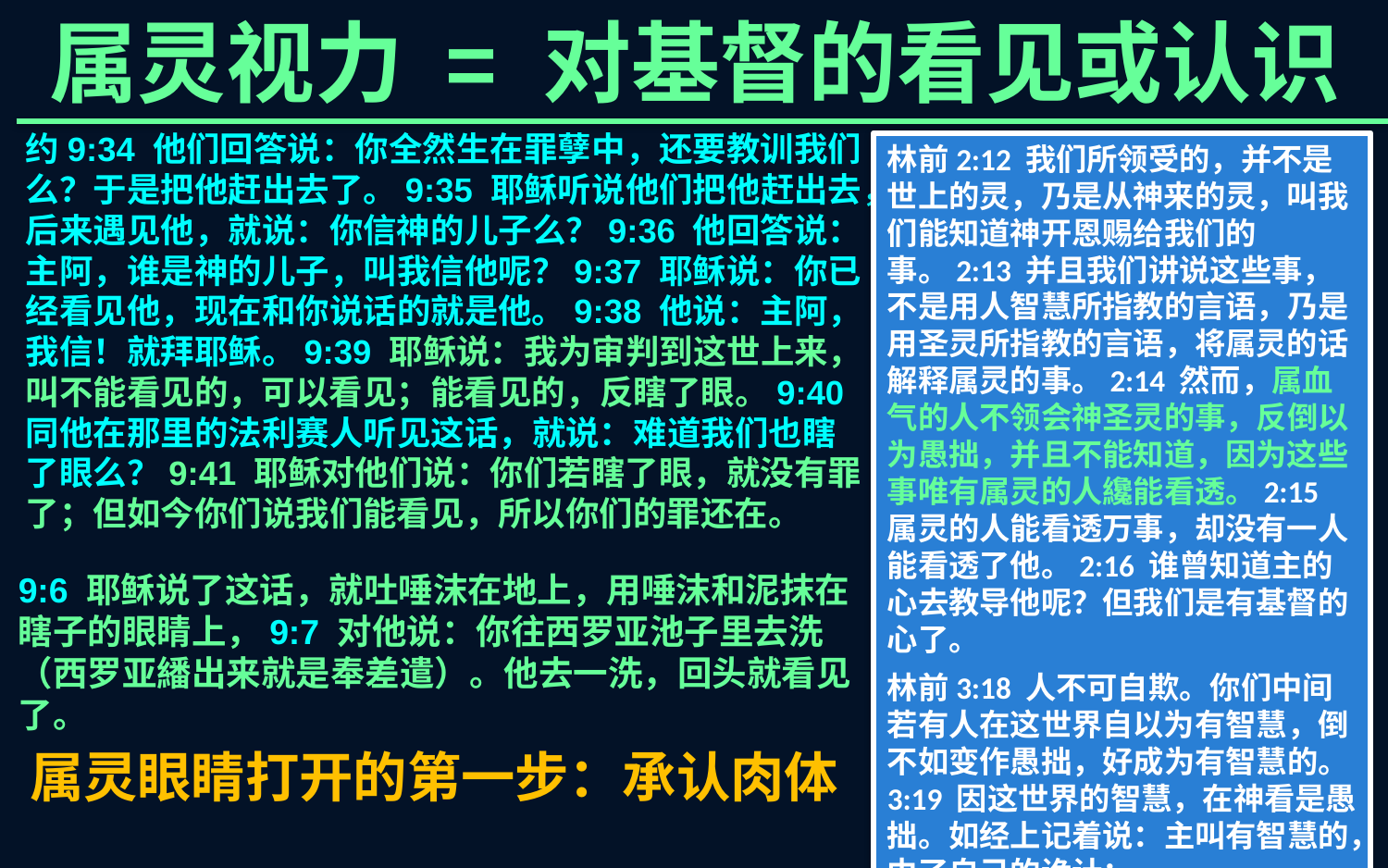

属灵视力 = 对基督的看见或认识
约9:34 他们回答说：你全然生在罪孽中，还要教训我们么？于是把他赶出去了。9:35 耶稣听说他们把他赶出去，后来遇见他，就说：你信神的儿子么？9:36 他回答说：主阿，谁是神的儿子，叫我信他呢？9:37 耶稣说：你已经看见他，现在和你说话的就是他。9:38 他说：主阿，我信！就拜耶稣。9:39 耶稣说：我为审判到这世上来，叫不能看见的，可以看见；能看见的，反瞎了眼。9:40 同他在那里的法利赛人听见这话，就说：难道我们也瞎了眼么？9:41 耶稣对他们说：你们若瞎了眼，就没有罪了；但如今你们说我们能看见，所以你们的罪还在。
林前2:12 我们所领受的，并不是世上的灵，乃是从神来的灵，叫我们能知道神开恩赐给我们的事。2:13 并且我们讲说这些事，不是用人智慧所指教的言语，乃是用圣灵所指教的言语，将属灵的话解释属灵的事。2:14 然而，属血气的人不领会神圣灵的事，反倒以为愚拙，并且不能知道，因为这些事唯有属灵的人纔能看透。2:15 属灵的人能看透万事，却没有一人能看透了他。2:16 谁曾知道主的心去教导他呢？但我们是有基督的心了。
林前3:18 人不可自欺。你们中间若有人在这世界自以为有智慧，倒不如变作愚拙，好成为有智慧的。3:19 因这世界的智慧，在神看是愚拙。如经上记着说：主叫有智慧的，中了自己的诡计；
9:6 耶稣说了这话，就吐唾沫在地上，用唾沫和泥抹在瞎子的眼睛上，9:7 对他说：你往西罗亚池子里去洗（西罗亚繙出来就是奉差遣）。他去一洗，回头就看见了。
属灵眼睛打开的第一步：承认肉体